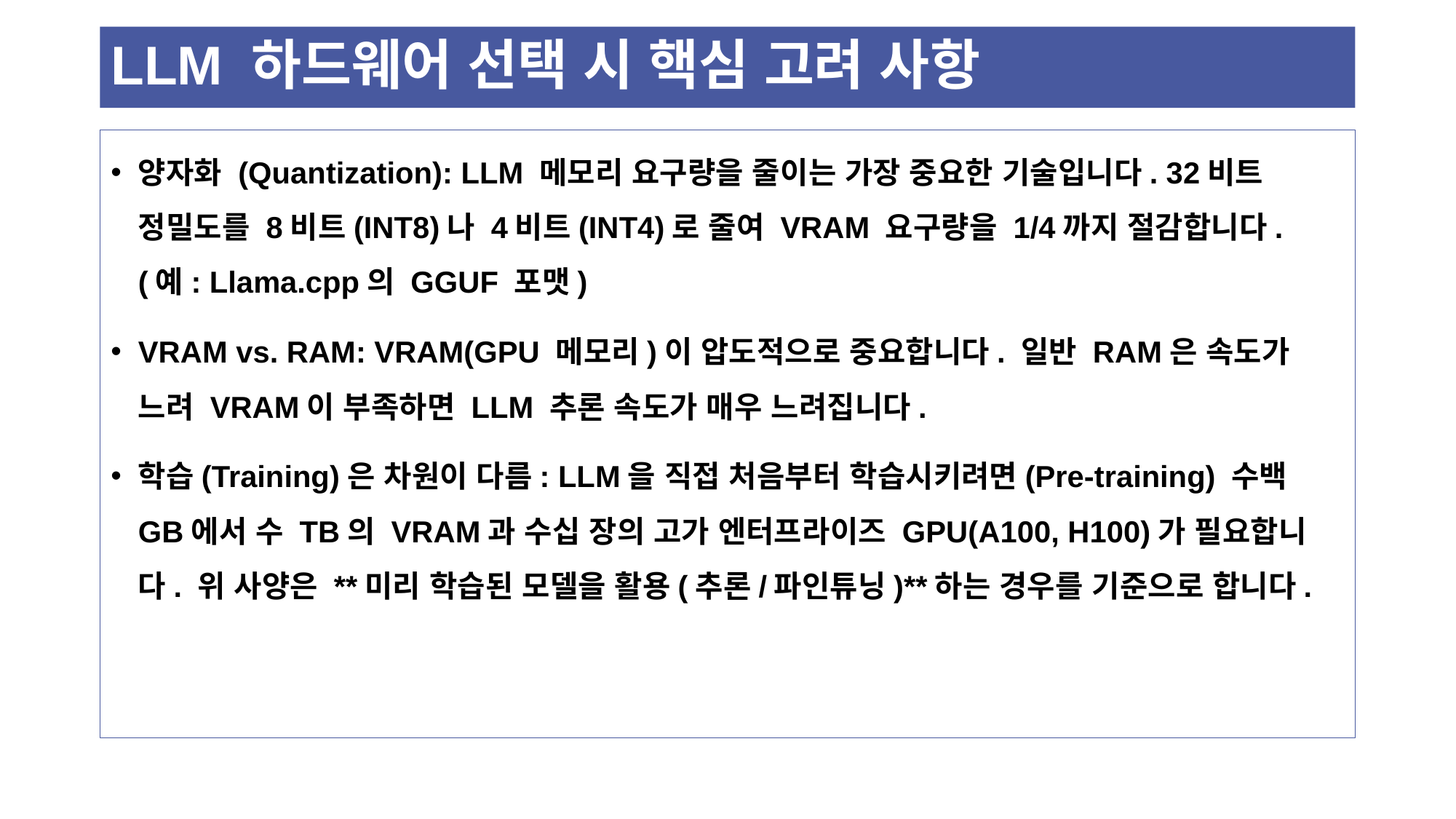

# LLM 하드웨어 선택 시 핵심 고려 사항
양자화 (Quantization): LLM 메모리 요구량을 줄이는 가장 중요한 기술입니다. 32비트 정밀도를 8비트(INT8)나 4비트(INT4)로 줄여 VRAM 요구량을 1/4까지 절감합니다. (예: Llama.cpp의 GGUF 포맷)
VRAM vs. RAM: VRAM(GPU 메모리)이 압도적으로 중요합니다. 일반 RAM은 속도가 느려 VRAM이 부족하면 LLM 추론 속도가 매우 느려집니다.
학습(Training)은 차원이 다름: LLM을 직접 처음부터 학습시키려면(Pre-training) 수백 GB에서 수 TB의 VRAM과 수십 장의 고가 엔터프라이즈 GPU(A100, H100)가 필요합니다. 위 사양은 **미리 학습된 모델을 활용(추론/파인튜닝)**하는 경우를 기준으로 합니다.